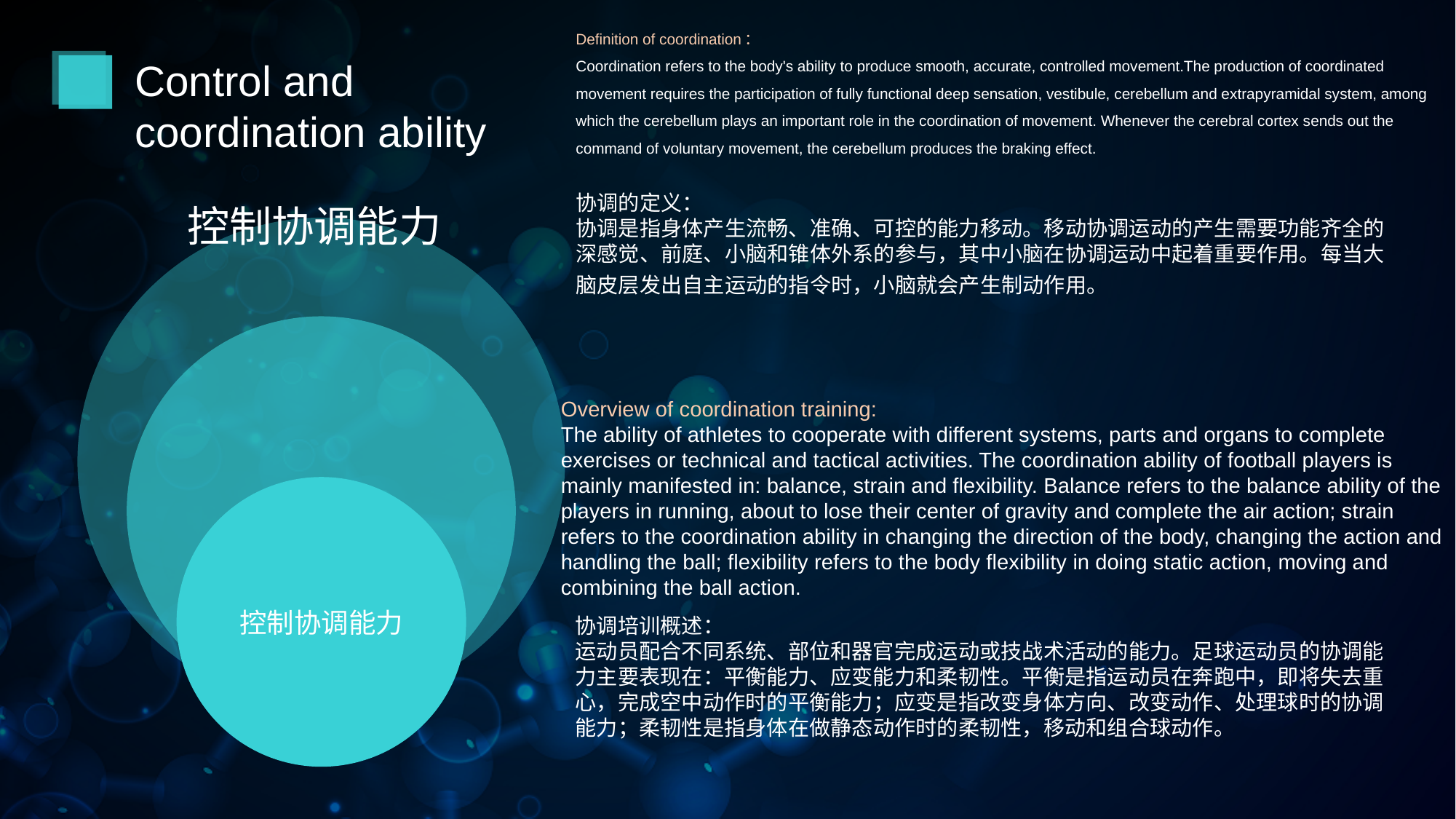

Definition of coordination：
Coordination refers to the body's ability to produce smooth, accurate, controlled movement.The production of coordinated movement requires the participation of fully functional deep sensation, vestibule, cerebellum and extrapyramidal system, among which the cerebellum plays an important role in the coordination of movement. Whenever the cerebral cortex sends out the command of voluntary movement, the cerebellum produces the braking effect.
Control and coordination ability

协调的定义：
协调是指身体产生流畅、准确、可控的能力移动。移动协调运动的产生需要功能齐全的深感觉、前庭、小脑和锥体外系的参与，其中小脑在协调运动中起着重要作用。每当大脑皮层发出自主运动的指令时，小脑就会产生制动作用。
控制协调能力

Overview of coordination training:
The ability of athletes to cooperate with different systems, parts and organs to complete exercises or technical and tactical activities. The coordination ability of football players is mainly manifested in: balance, strain and flexibility. Balance refers to the balance ability of the players in running, about to lose their center of gravity and complete the air action; strain refers to the coordination ability in changing the direction of the body, changing the action and handling the ball; flexibility refers to the body flexibility in doing static action, moving and combining the ball action.
控制协调能力
协调培训概述：
运动员配合不同系统、部位和器官完成运动或技战术活动的能力。足球运动员的协调能力主要表现在：平衡能力、应变能力和柔韧性。平衡是指运动员在奔跑中，即将失去重心，完成空中动作时的平衡能力；应变是指改变身体方向、改变动作、处理球时的协调能力；柔韧性是指身体在做静态动作时的柔韧性，移动和组合球动作。